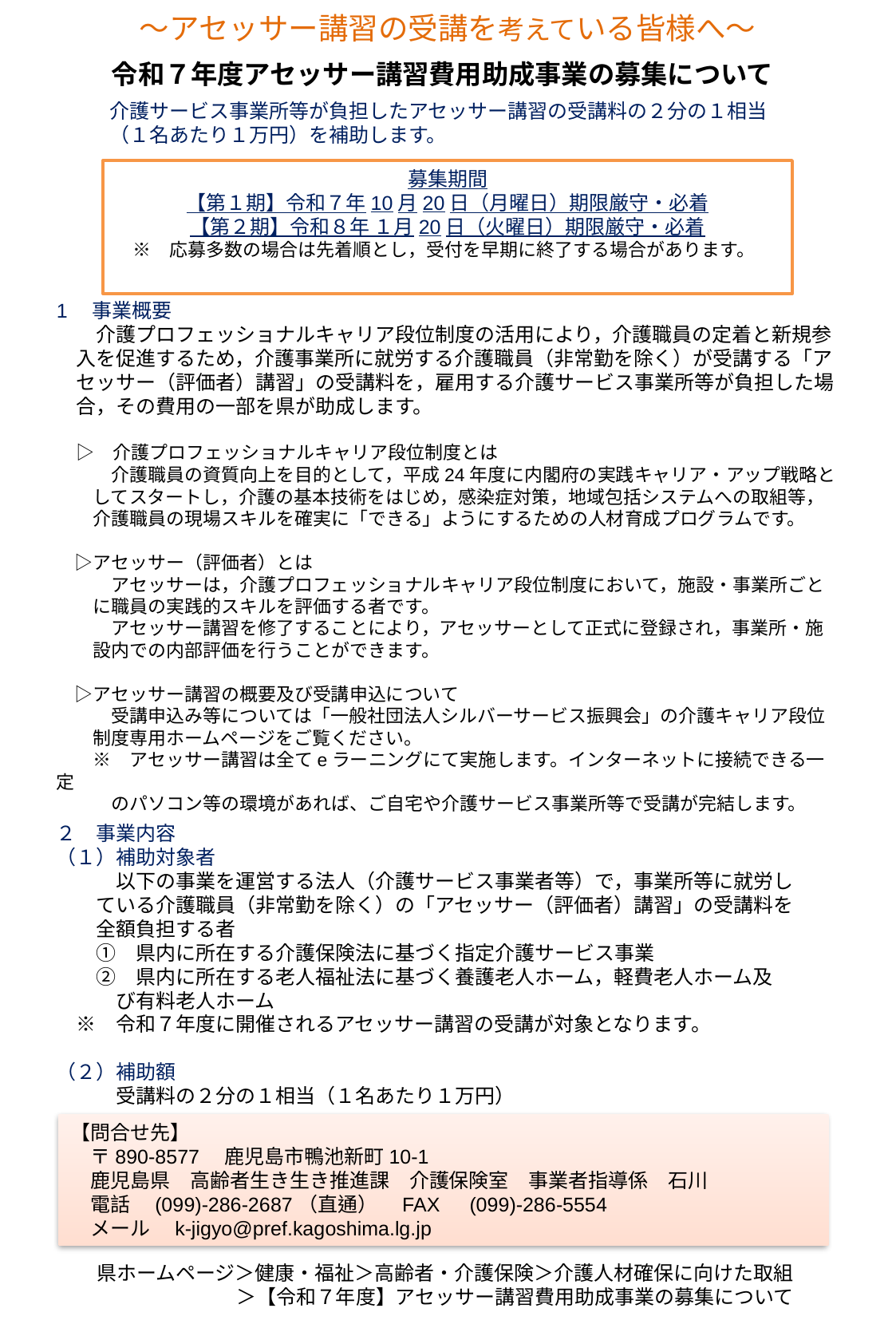

～アセッサー講習の受講を考えている皆様へ～
令和７年度アセッサー講習費用助成事業の募集について
介護サービス事業所等が負担したアセッサー講習の受講料の２分の１相当
（１名あたり１万円）を補助します。
募集期間
【第１期】令和７年10月20日（月曜日）期限厳守・必着
【第２期】令和８年 １月20日（火曜日）期限厳守・必着
　※　応募多数の場合は先着順とし，受付を早期に終了する場合があります。
1　事業概要
　　介護プロフェッショナルキャリア段位制度の活用により，介護職員の定着と新規参
　入を促進するため，介護事業所に就労する介護職員（非常勤を除く）が受講する「ア
　セッサー（評価者）講習」の受講料を，雇用する介護サービス事業所等が負担した場
　合，その費用の一部を県が助成します。

　▷　介護プロフェッショナルキャリア段位制度とは
　　　介護職員の資質向上を目的として，平成24年度に内閣府の実践キャリア・アップ戦略と
　　してスタートし，介護の基本技術をはじめ，感染症対策，地域包括システムへの取組等，
　　介護職員の現場スキルを確実に「できる」ようにするための人材育成プログラムです。

　▷アセッサー（評価者）とは
　　　アセッサーは，介護プロフェッショナルキャリア段位制度において，施設・事業所ごと
　　に職員の実践的スキルを評価する者です。
　　　アセッサー講習を修了することにより，アセッサーとして正式に登録され，事業所・施
　　設内での内部評価を行うことができます。

　▷アセッサー講習の概要及び受講申込について
　　　受講申込み等については「一般社団法人シルバーサービス振興会」の介護キャリア段位
　　制度専用ホームページをご覧ください。
　　※　アセッサー講習は全てeラーニングにて実施します。インターネットに接続できる一定
　　　のパソコン等の環境があれば、ご自宅や介護サービス事業所等で受講が完結します。
２　事業内容
（１）補助対象者
　　　以下の事業を運営する法人（介護サービス事業者等）で，事業所等に就労し
　　ている介護職員（非常勤を除く）の「アセッサー（評価者）講習」の受講料を
　　全額負担する者
　　①　県内に所在する介護保険法に基づく指定介護サービス事業
　　②　県内に所在する老人福祉法に基づく養護老人ホーム，軽費老人ホーム及
　　　び有料老人ホーム
　※　令和７年度に開催されるアセッサー講習の受講が対象となります。

（２）補助額
　　　受講料の２分の１相当（１名あたり１万円）
【問合せ先】
　〒890-8577　鹿児島市鴨池新町10-1
　鹿児島県　高齢者生き生き推進課　介護保険室　事業者指導係　石川
　電話　(099)-286-2687（直通）　FAX　(099)-286-5554
　メール　k-jigyo@pref.kagoshima.lg.jp
県ホームページ＞健康・福祉＞高齢者・介護保険＞介護人材確保に向けた取組
　　　　　　　＞【令和７年度】アセッサー講習費用助成事業の募集について